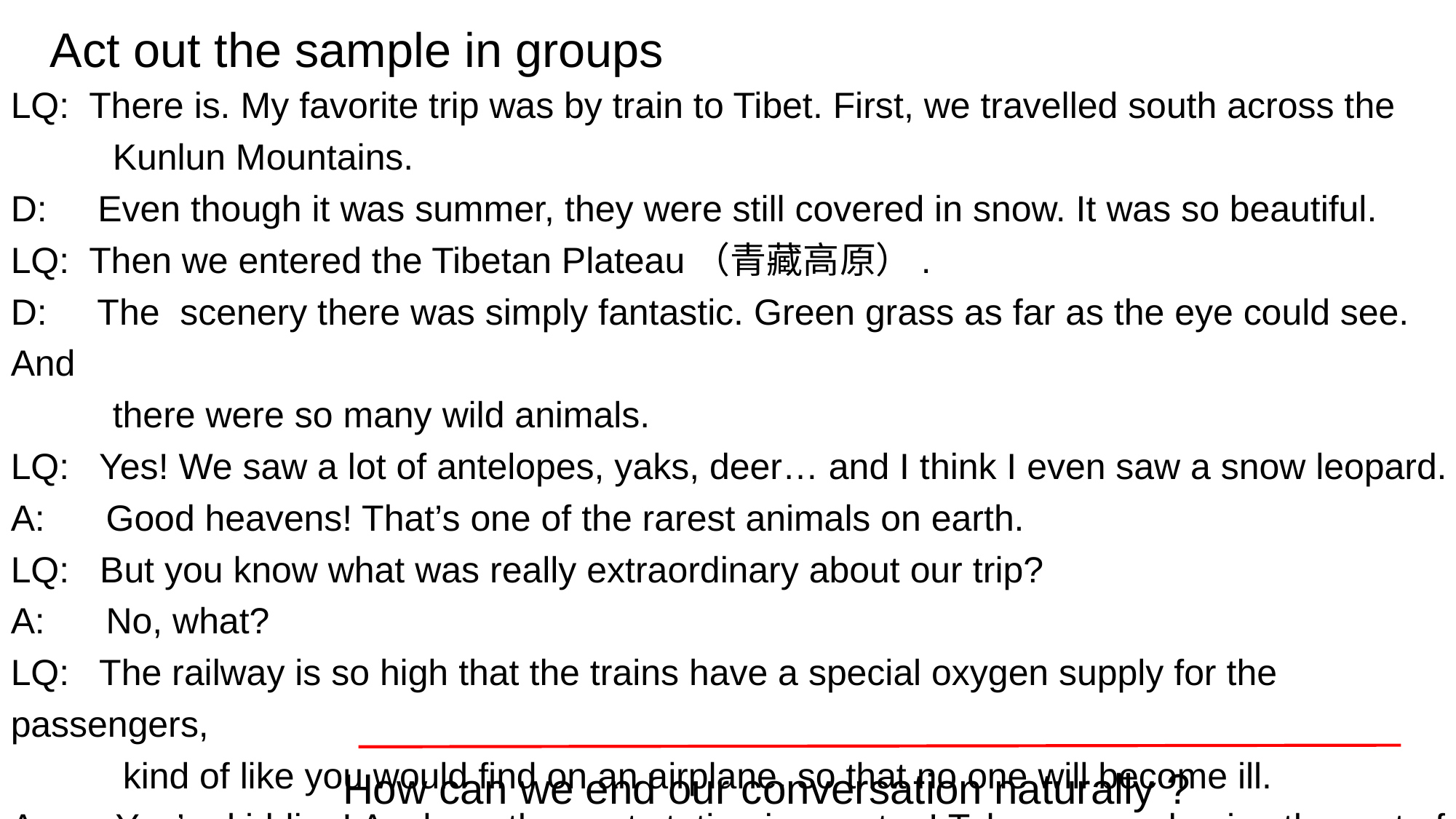

Act out the sample in groups
LQ:  There is. My favorite trip was by train to Tibet. First, we travelled south across the
          Kunlun Mountains.
D:     Even though it was summer, they were still covered in snow. It was so beautiful.
LQ:  Then we entered the Tibetan Plateau（青藏高原）.
D:     The  scenery there was simply fantastic. Green grass as far as the eye could see. And
          there were so many wild animals.
LQ:   Yes! We saw a lot of antelopes, yaks, deer… and I think I even saw a snow leopard.
A:      Good heavens! That’s one of the rarest animals on earth.
LQ:   But you know what was really extraordinary about our trip?
A:      No, what?
LQ:   The railway is so high that the trains have a special oxygen supply for the passengers,
           kind of like you would find on an airplane, so that no one will become ill.
A:       You’re kidding! Anyhow, the next station is my stop! Take care and enjoy the rest of
            your trip!
……
How can we end our conversation naturally ?